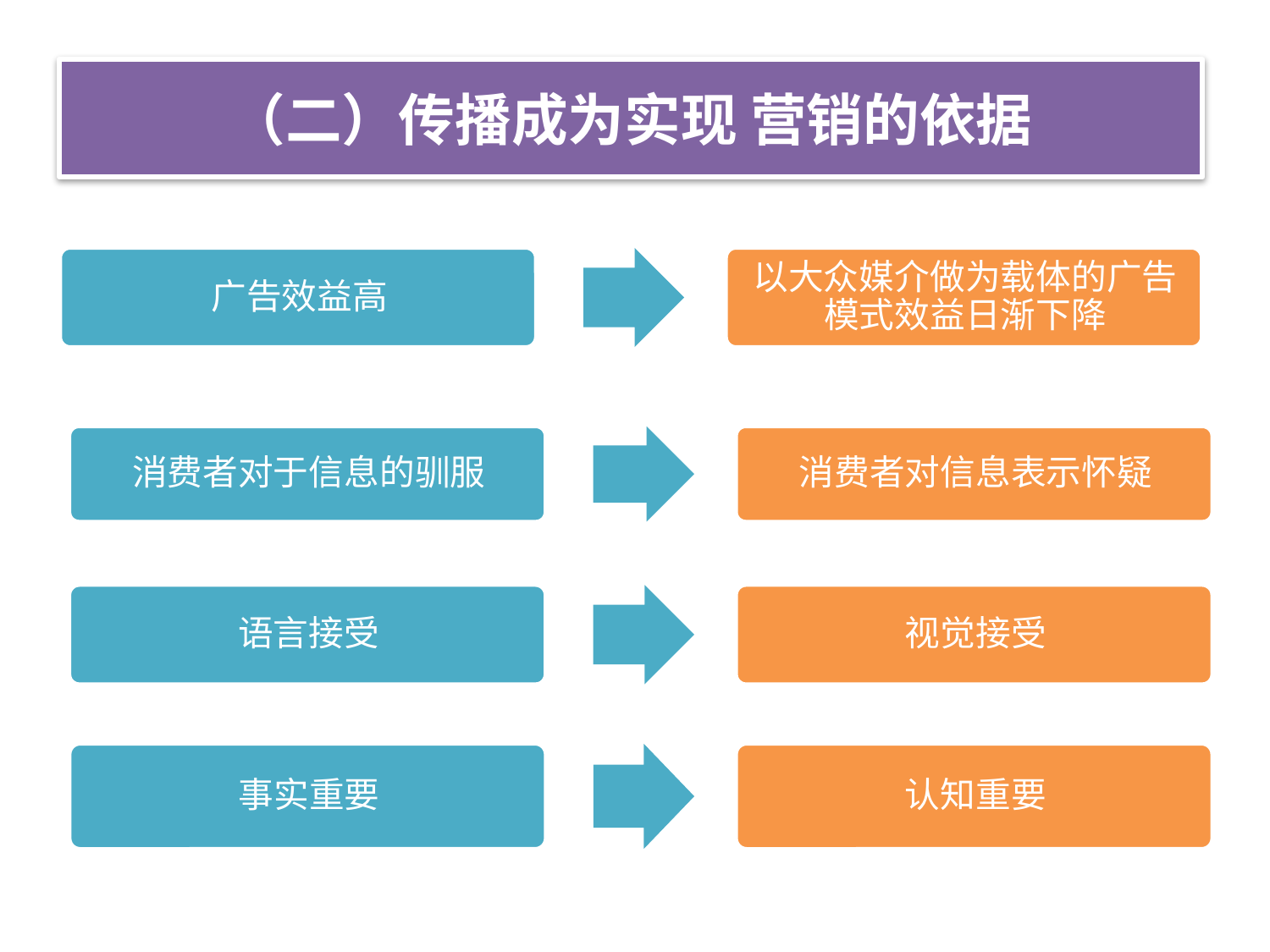

# （二）传播成为实现 营销的依据
广告效益高

以大众媒介做为载体的广告模式效益日渐下降
消费者对于信息的驯服

消费者对信息表示怀疑
语言接受

视觉接受
事实重要

认知重要